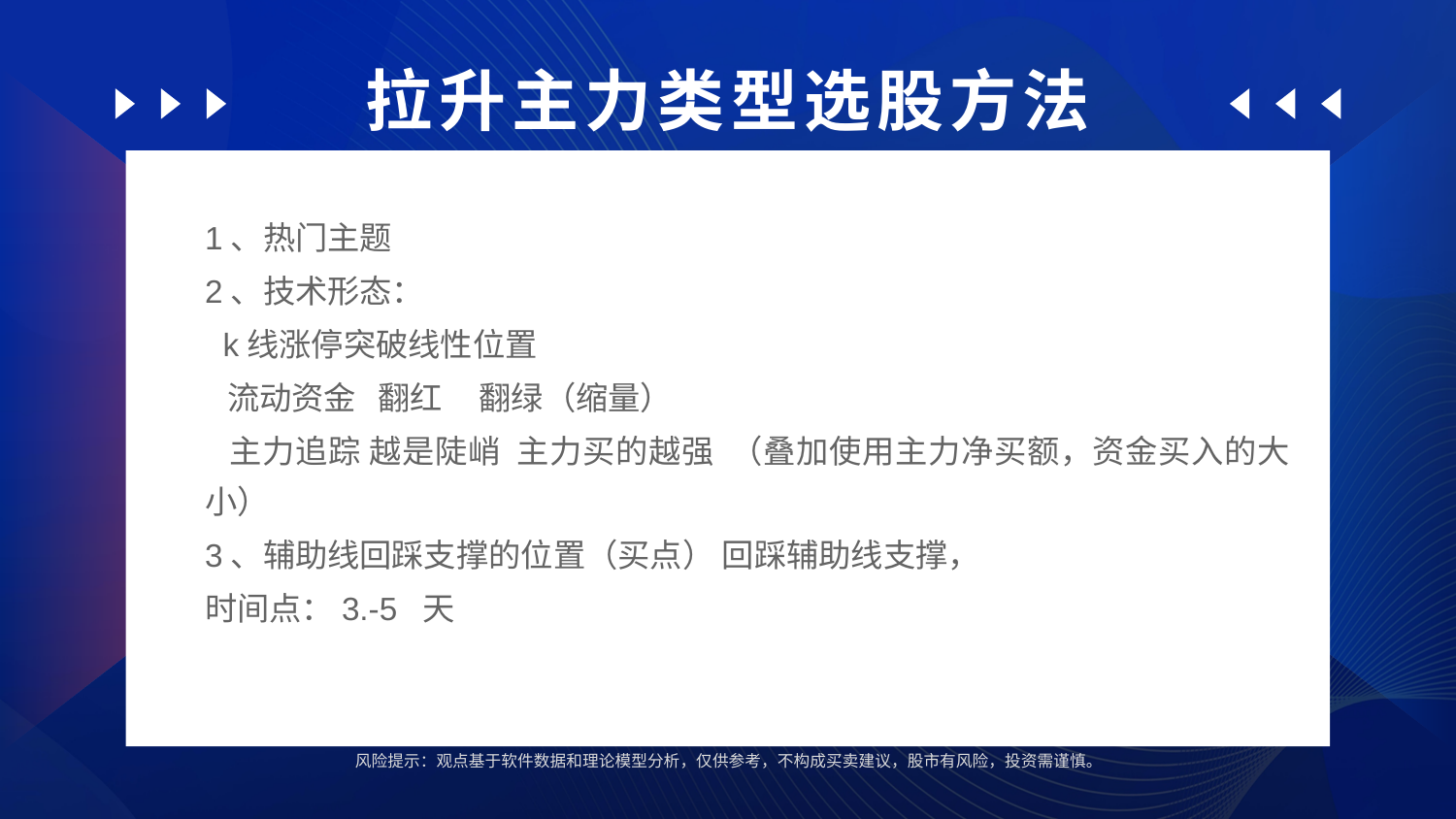

拉升主力类型选股方法

1、热门主题
2、技术形态：
  k线涨停突破线性位置
  流动资金   翻红     翻绿（缩量）
  主力追踪 越是陡峭  主力买的越强  （叠加使用主力净买额，资金买入的大小）
3、辅助线回踩支撑的位置（买点） 回踩辅助线支撑，
时间点：3.-5  天